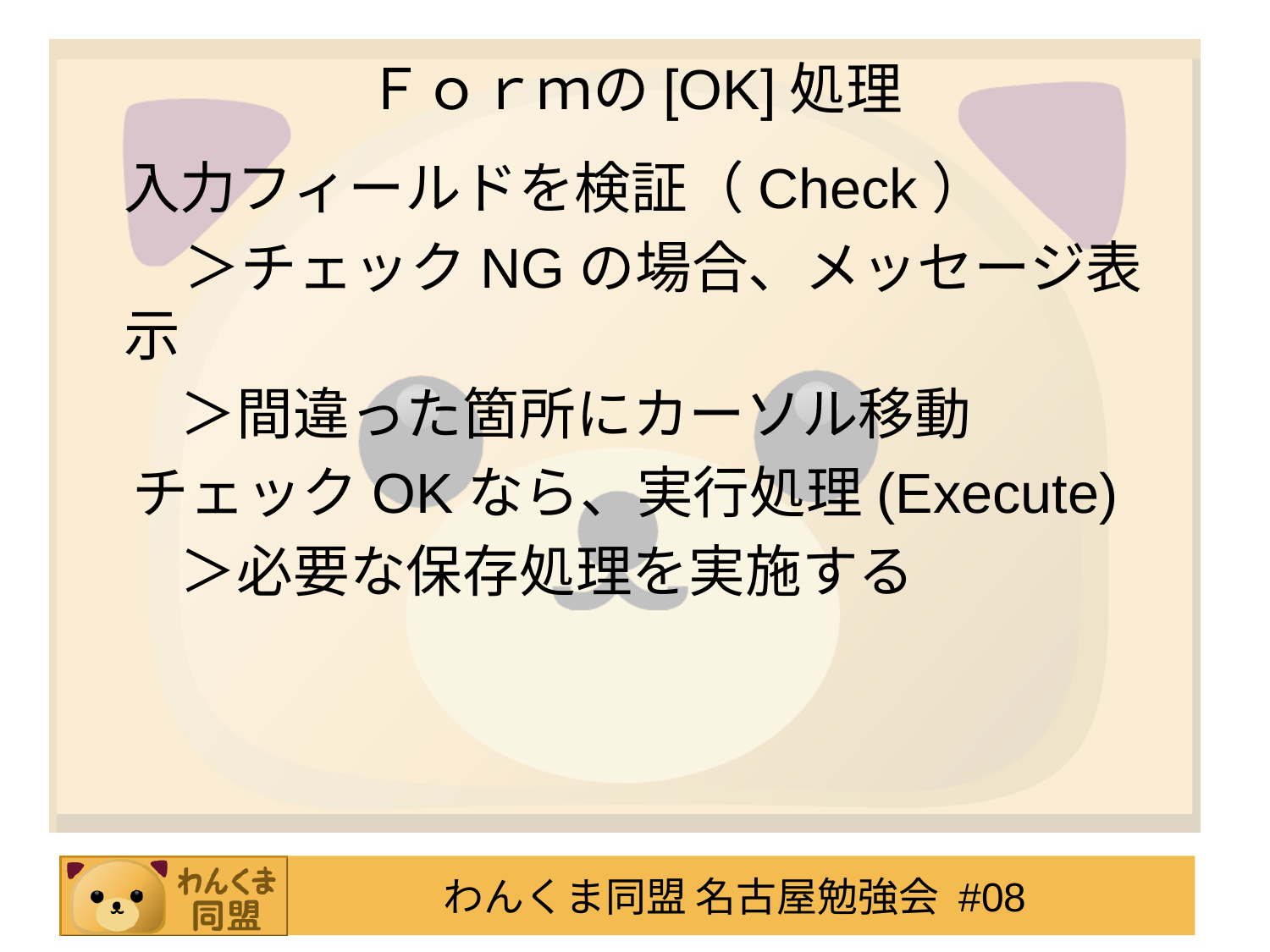

# Ｆｏｒｍの[OK]処理
	入力フィールドを検証（Check）
   　＞チェックNGの場合、メッセージ表示
	　＞間違った箇所にカーソル移動
　チェックOKなら、実行処理(Execute)
	　＞必要な保存処理を実施する